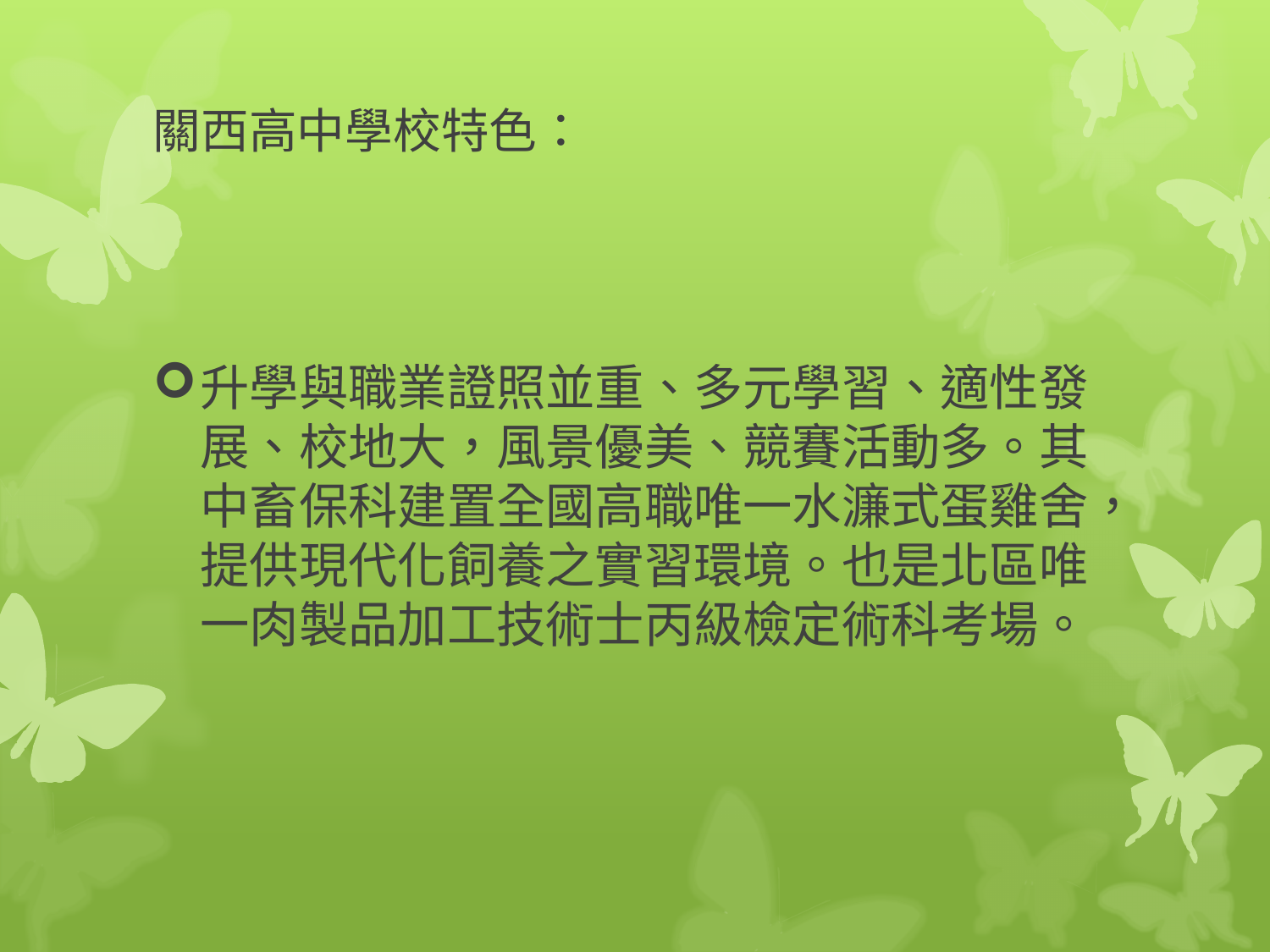

# 關西高中學校特色：
升學與職業證照並重、多元學習、適性發展、校地大，風景優美、競賽活動多。其中畜保科建置全國高職唯一水濂式蛋雞舍，提供現代化飼養之實習環境。也是北區唯一肉製品加工技術士丙級檢定術科考場。